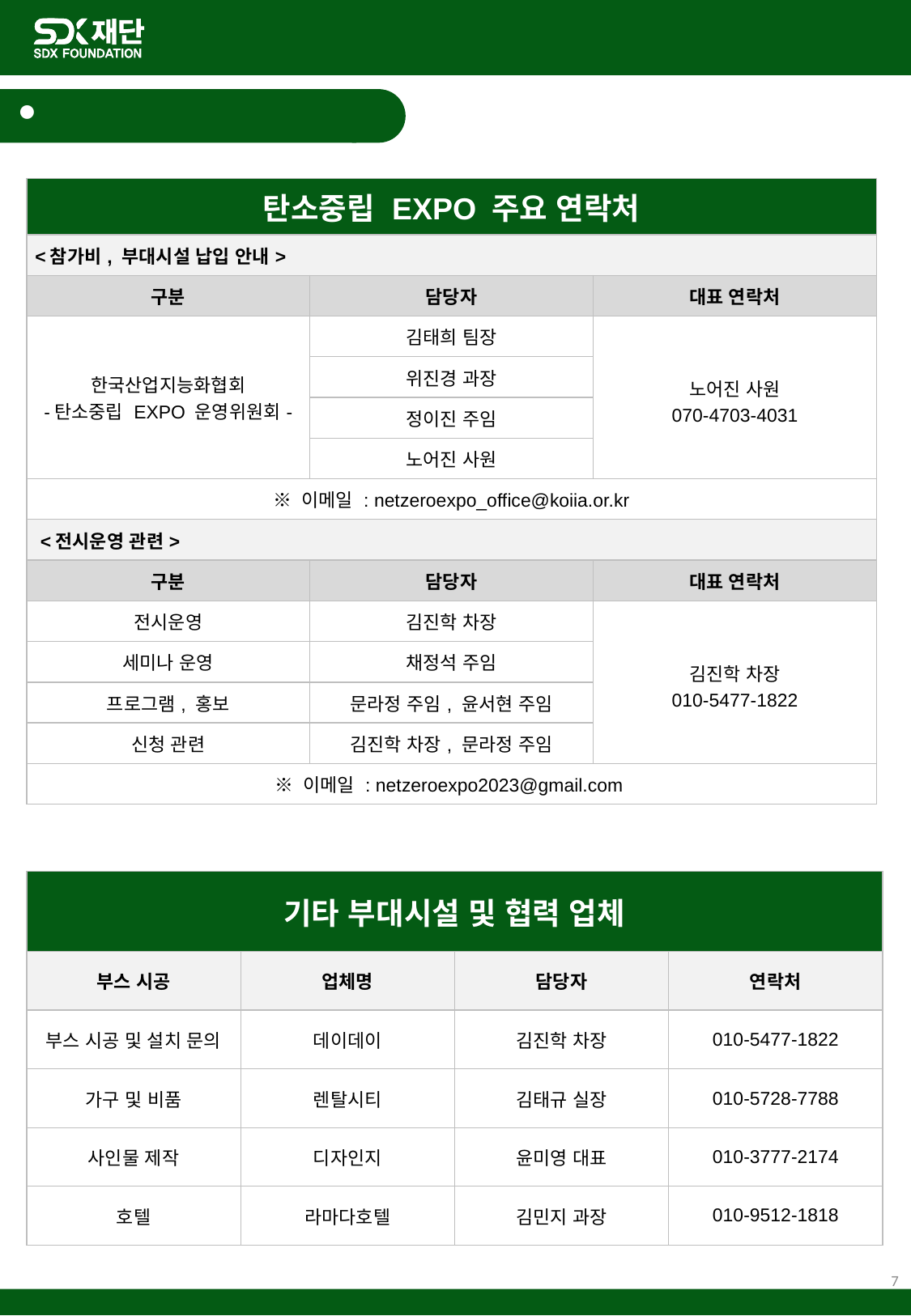

주요 연락처
| 탄소중립 EXPO 주요 연락처 |  |  |
| --- | --- | --- |
| <참가비, 부대시설 납입 안내> |  |  |
| 구분 | 담당자 | 대표 연락처 |
| 한국산업지능화협회 -탄소중립 EXPO 운영위원회- | 김태희 팀장 | 노어진 사원 070-4703-4031 |
| 한국산업지능화협회 -탄소중립 EXPO 운영위원회- | 위진경 과장 | 070-4703-4031 |
|  | 정이진 주임 |  |
|  | 노어진 사원 |  |
| ※ 이메일 : netzeroexpo\_office@koiia.or.kr |  |  |
| <전시운영 관련> |  |  |
| 구분 | 담당자 | 대표 연락처 |
| 전시운영 | 김진학 차장 | 김진학 차장 010-5477-1822 |
| 세미나 운영 | 채정석 주임 |  |
| 프로그램, 홍보 | 문라정 주임, 윤서현 주임 |  |
| 신청 관련 | 김진학 차장, 문라정 주임 |  |
| ※ 이메일 : netzeroexpo2023@gmail.com |  |  |
| 기타 부대시설 및 협력 업체 |  |  |  |
| --- | --- | --- | --- |
| 부스 시공 | 업체명 | 담당자 | 연락처 |
| 부스 시공 및 설치 문의 | 데이데이 | 김진학 차장 | 010-5477-1822 |
| 가구 및 비품 | 렌탈시티 | 김태규 실장 | 010-5728-7788 |
| 사인물 제작 | 디자인지 | 윤미영 대표 | 010-3777-2174 |
| 호텔 | 라마다호텔 | 김민지 과장 | 010-9512-1818 |
7